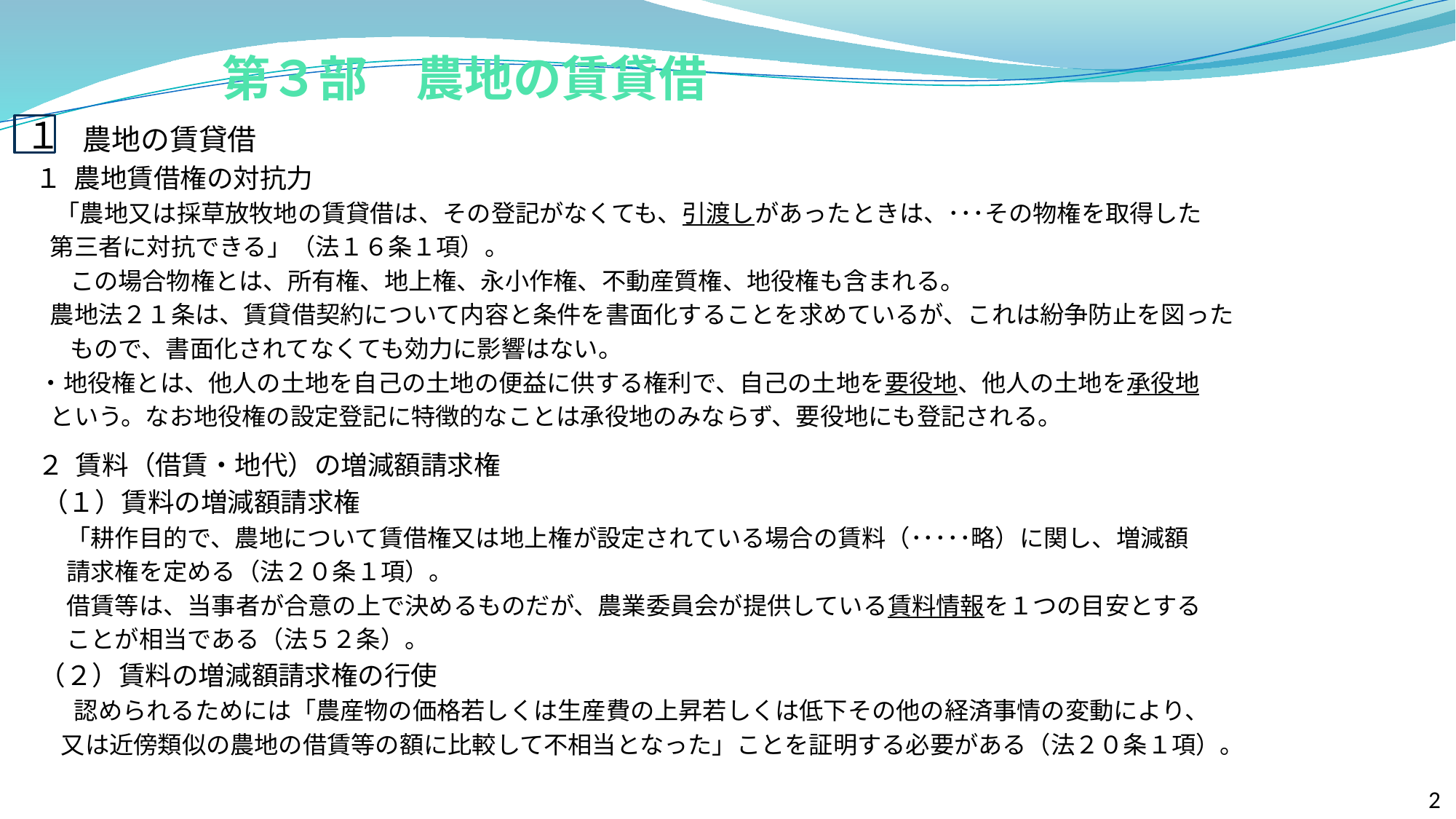

# 第３部　農地の賃貸借
 　　農地の賃貸借
   １  農地賃借権の対抗力
　     「農地又は採草放牧地の賃貸借は、その登記がなくても、引渡しがあったときは、･･･その物権を取得した
      第三者に対抗できる」（法１６条１項）。
　　 この場合物権とは、所有権、地上権、永小作権、不動産質権、地役権も含まれる。
      農地法２１条は、賃貸借契約について内容と条件を書面化することを求めているが、これは紛争防止を図った
　　 もので、書面化されてなくても効力に影響はない。
    ・地役権とは、他人の土地を自己の土地の便益に供する権利で、自己の土地を要役地、他人の土地を承役地
      という。なお地役権の設定登記に特徴的なことは承役地のみならず、要役地にも登記される。

   ２  賃料（借賃・地代）の増減額請求権
    （１）賃料の増減額請求権
         「耕作目的で、農地について賃借権又は地上権が設定されている場合の賃料（･････略）に関し、増減額
         請求権を定める（法２０条１項）。
         借賃等は、当事者が合意の上で決めるものだが、農業委員会が提供している賃料情報を１つの目安とする
         ことが相当である（法５２条）。
    （２）賃料の増減額請求権の行使
 　     認められるためには「農産物の価格若しくは生産費の上昇若しくは低下その他の経済事情の変動により、
        又は近傍類似の農地の借賃等の額に比較して不相当となった」ことを証明する必要がある（法２０条１項）。

１

2